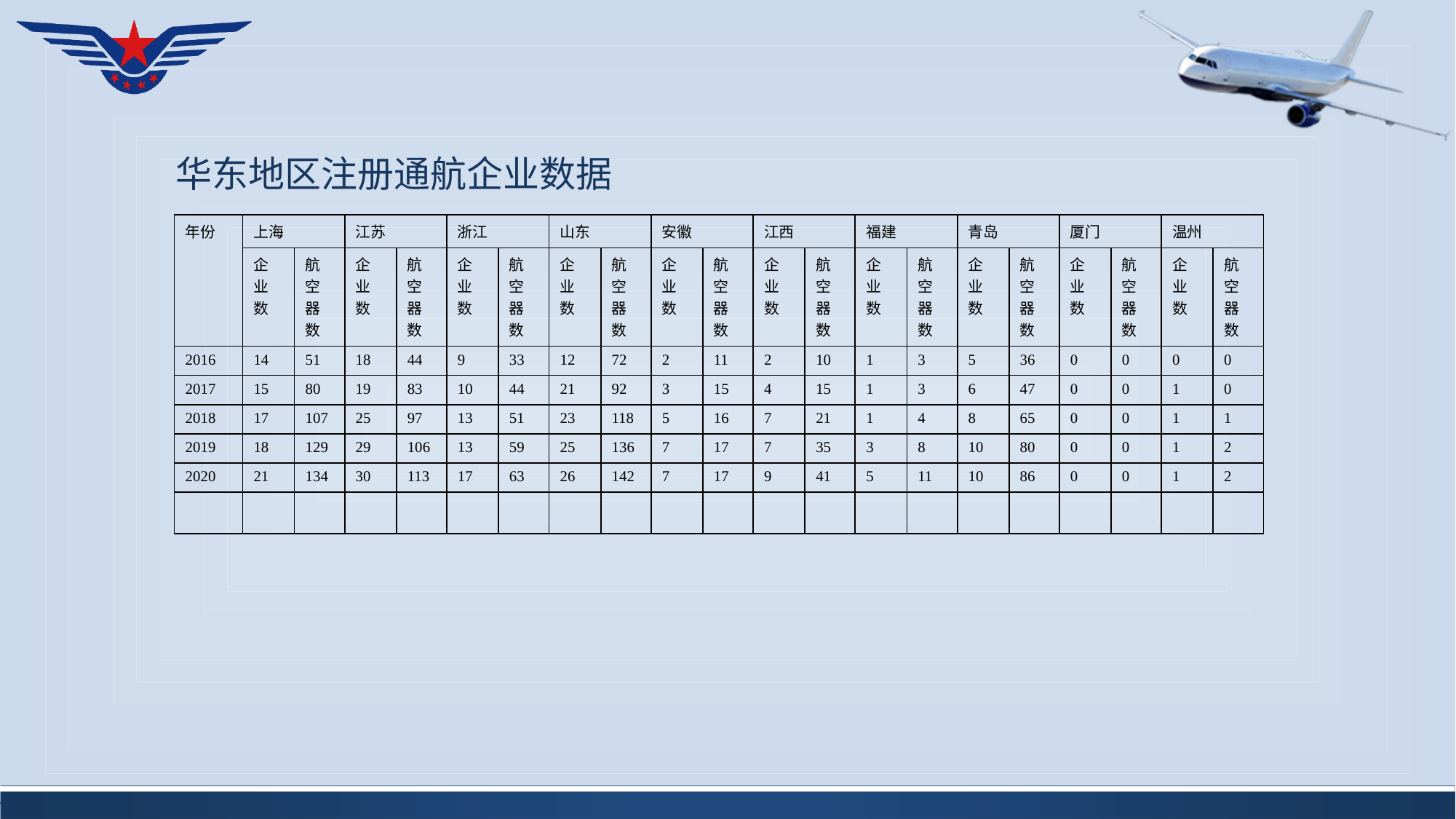

# 华东地区注册通航企业数据
| 年份 | 上海 |  | 江苏 |  | 浙江 |  | 山东 |  | 安徽 |  | 江西 |  | 福建 |  | 青岛 |  | 厦门 |  | 温州 |  |
| --- | --- | --- | --- | --- | --- | --- | --- | --- | --- | --- | --- | --- | --- | --- | --- | --- | --- | --- | --- | --- |
|  | 企业数 | 航空器数 | 企业数 | 航空器数 | 企业数 | 航空器数 | 企业数 | 航空器数 | 企业数 | 航空器数 | 企业数 | 航空器数 | 企业数 | 航空器数 | 企业数 | 航空器数 | 企业数 | 航空器数 | 企业数 | 航空器数 |
| 2016 | 14 | 51 | 18 | 44 | 9 | 33 | 12 | 72 | 2 | 11 | 2 | 10 | 1 | 3 | 5 | 36 | 0 | 0 | 0 | 0 |
| 2017 | 15 | 80 | 19 | 83 | 10 | 44 | 21 | 92 | 3 | 15 | 4 | 15 | 1 | 3 | 6 | 47 | 0 | 0 | 1 | 0 |
| 2018 | 17 | 107 | 25 | 97 | 13 | 51 | 23 | 118 | 5 | 16 | 7 | 21 | 1 | 4 | 8 | 65 | 0 | 0 | 1 | 1 |
| 2019 | 18 | 129 | 29 | 106 | 13 | 59 | 25 | 136 | 7 | 17 | 7 | 35 | 3 | 8 | 10 | 80 | 0 | 0 | 1 | 2 |
| 2020 | 21 | 134 | 30 | 113 | 17 | 63 | 26 | 142 | 7 | 17 | 9 | 41 | 5 | 11 | 10 | 86 | 0 | 0 | 1 | 2 |
|  |  |  |  |  |  |  |  |  |  |  |  |  |  |  |  |  |  |  |  |  |